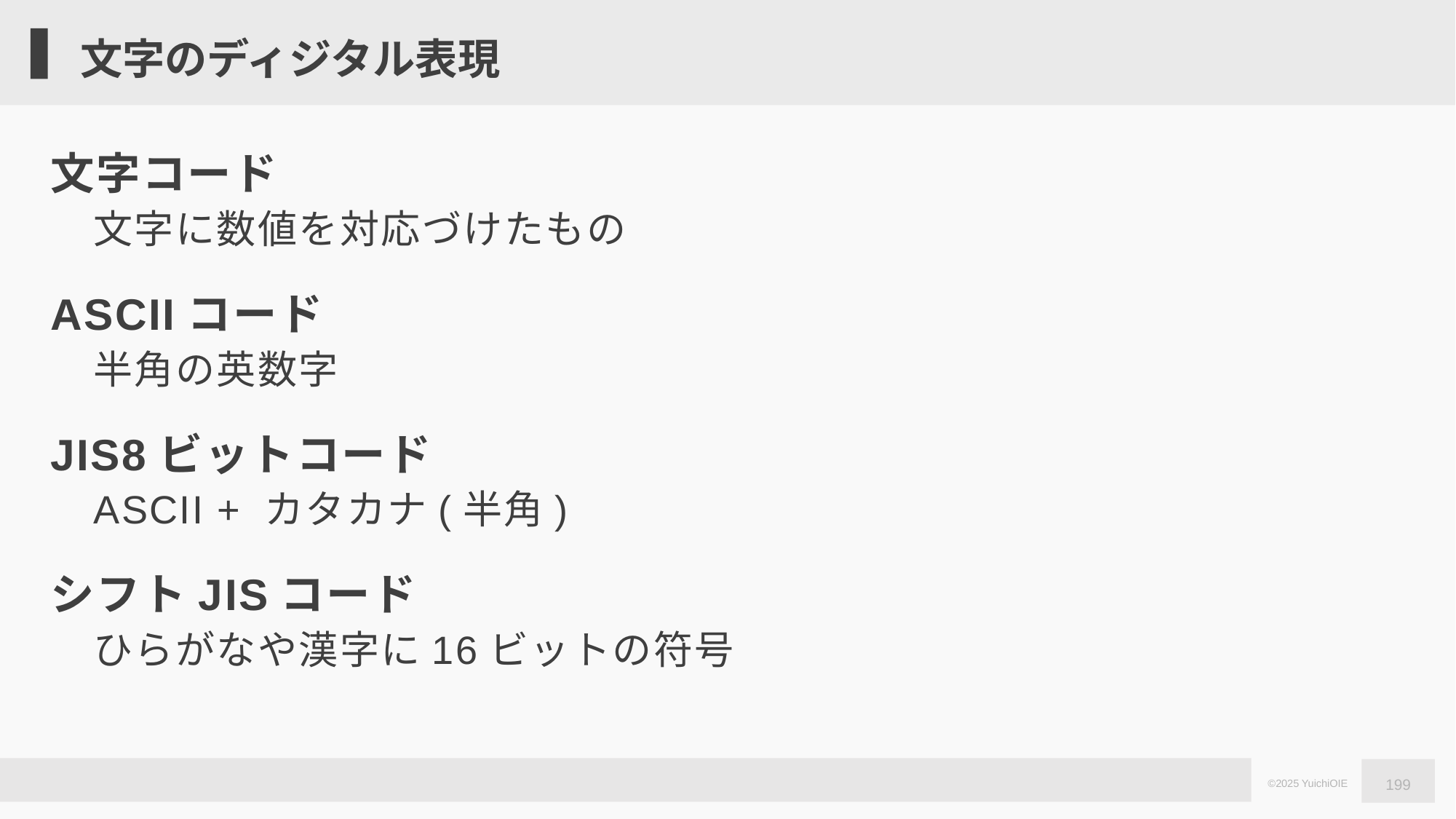

# 文字のディジタル表現
文字コード
文字に数値を対応づけたもの
ASCIIコード
半角の英数字
JIS8ビットコード
ASCII + カタカナ(半角)
シフトJISコード
ひらがなや漢字に16ビットの符号

199